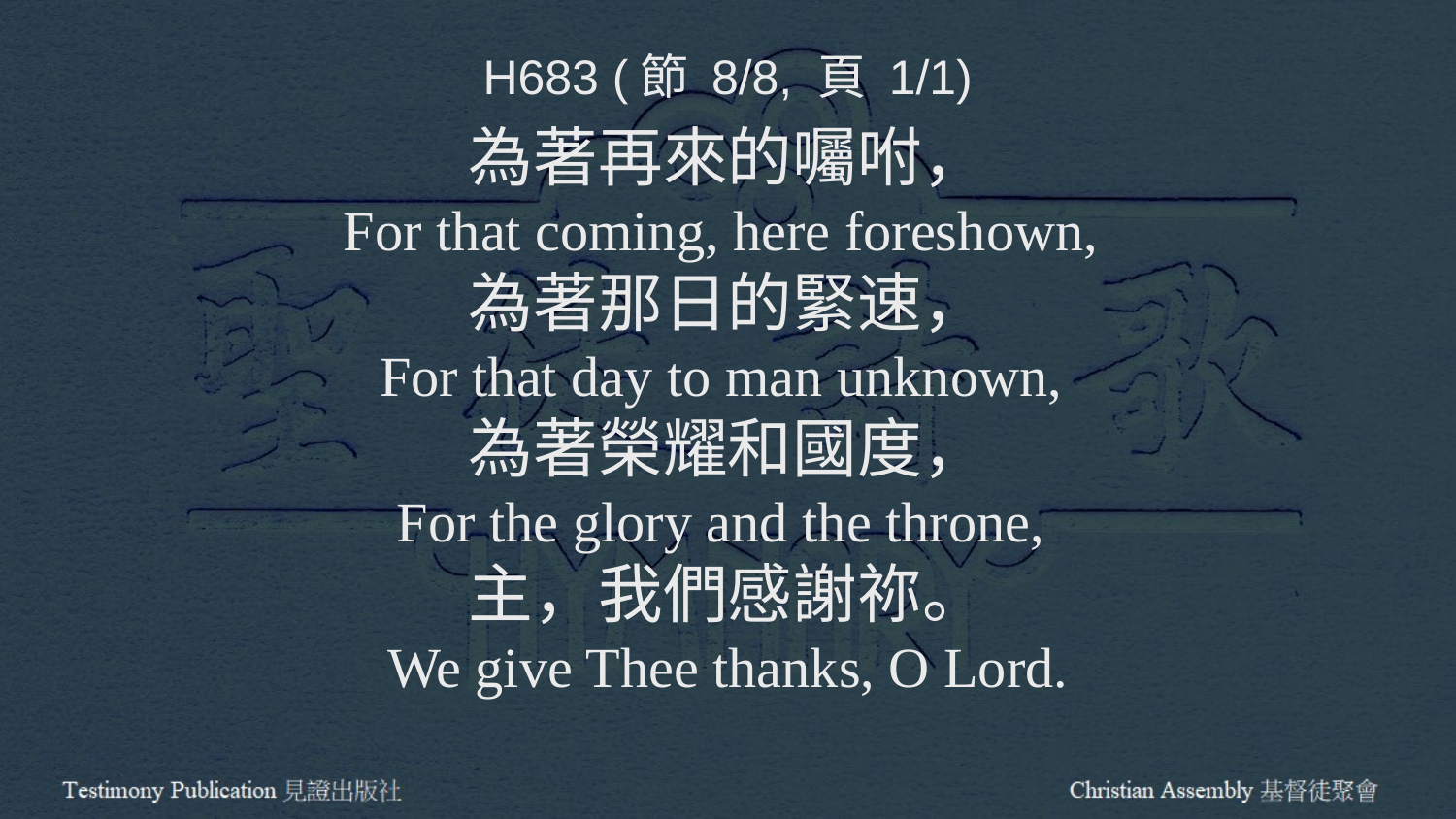

H683 (節 8/8, 頁 1/1)
為著再來的囑咐，
For that coming, here foreshown,
為著那日的緊速，
For that day to man unknown,
為著榮耀和國度，
For the glory and the throne,
主，我們感謝祢。
We give Thee thanks, O Lord.